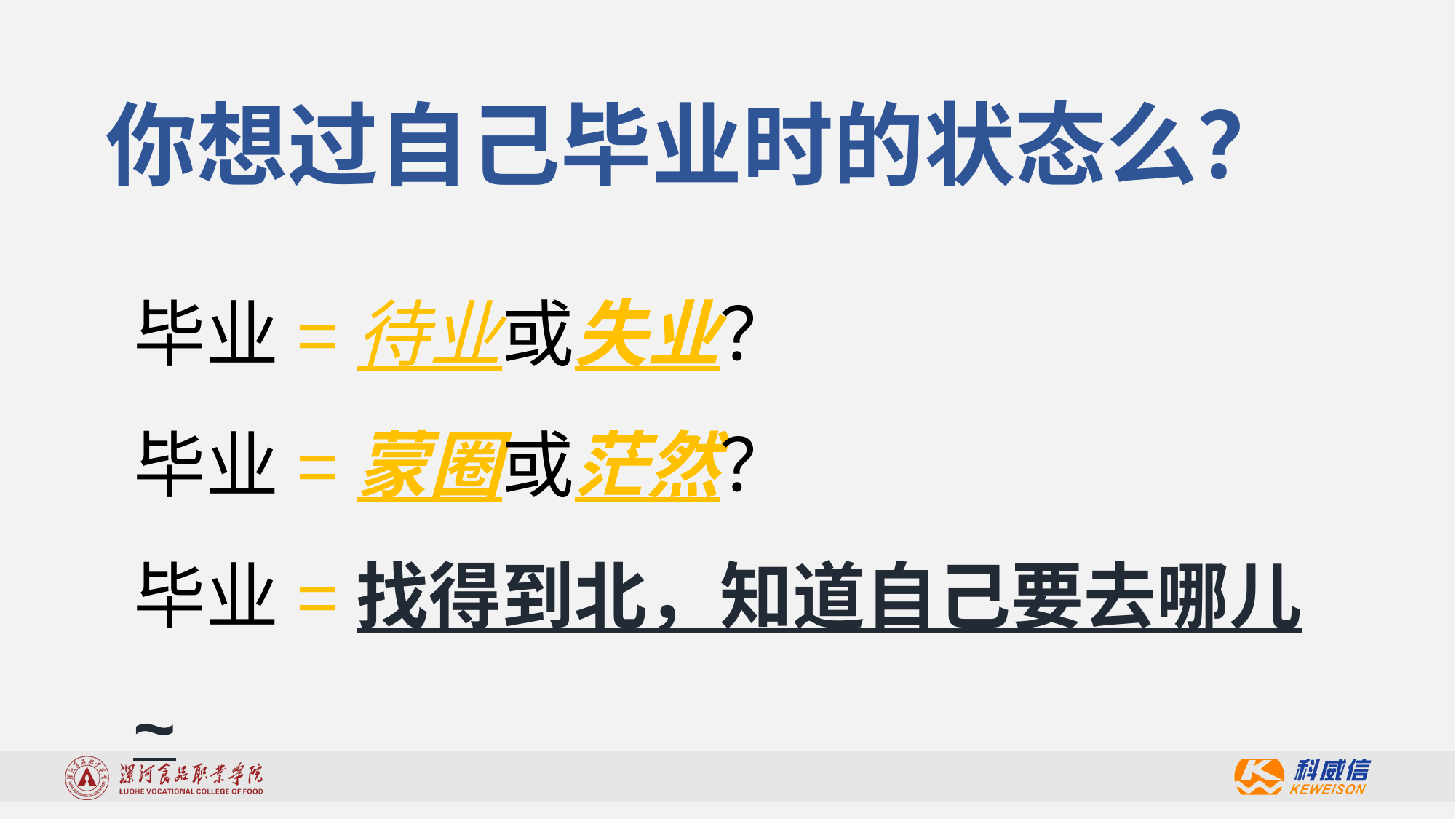

你想过自己毕业时的状态么？
毕业=待业或失业？
毕业=蒙圈或茫然？
毕业=找得到北，知道自己要去哪儿~